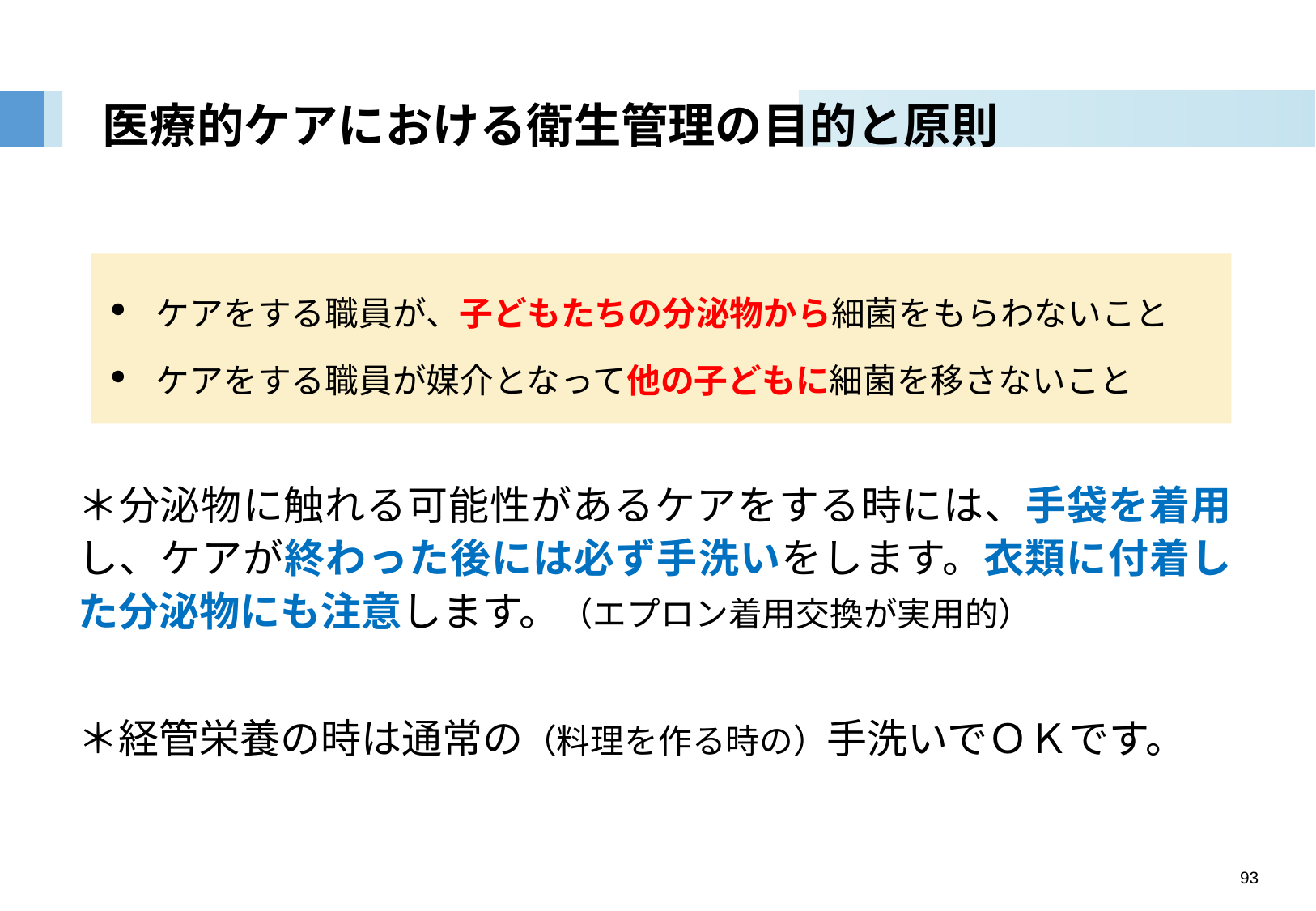

# 医療的ケアにおける衛生管理の目的と原則
ケアをする職員が、子どもたちの分泌物から細菌をもらわないこと
ケアをする職員が媒介となって他の子どもに細菌を移さないこと
＊分泌物に触れる可能性があるケアをする時には、手袋を着用し、ケアが終わった後には必ず手洗いをします。衣類に付着した分泌物にも注意します。（エプロン着用交換が実用的）

＊経管栄養の時は通常の（料理を作る時の）手洗いでＯＫです。
93